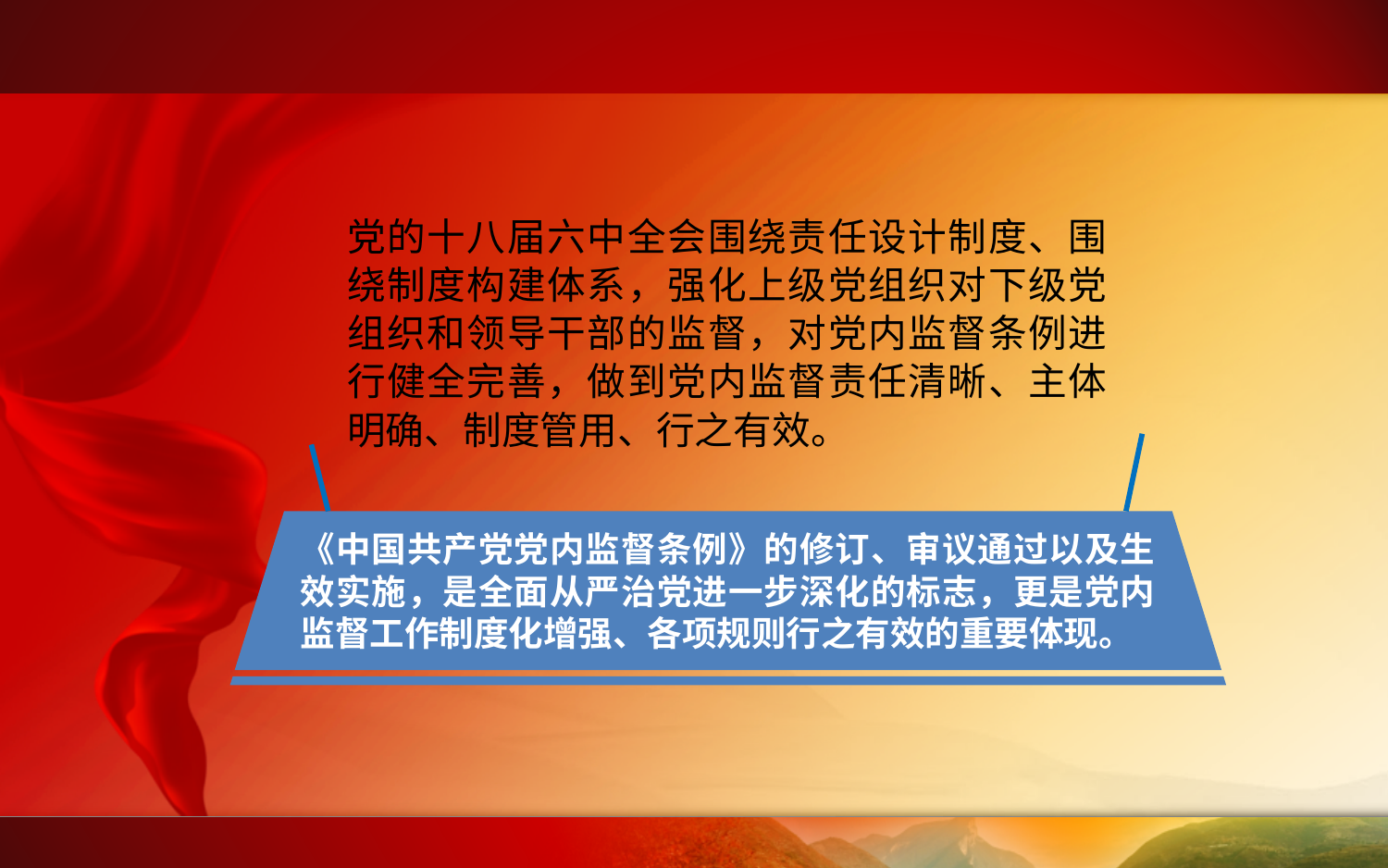

党的十八届六中全会围绕责任设计制度、围绕制度构建体系，强化上级党组织对下级党组织和领导干部的监督，对党内监督条例进行健全完善，做到党内监督责任清晰、主体明确、制度管用、行之有效。

《中国共产党党内监督条例》的修订、审议通过以及生效实施，是全面从严治党进一步深化的标志，更是党内监督工作制度化增强、各项规则行之有效的重要体现。